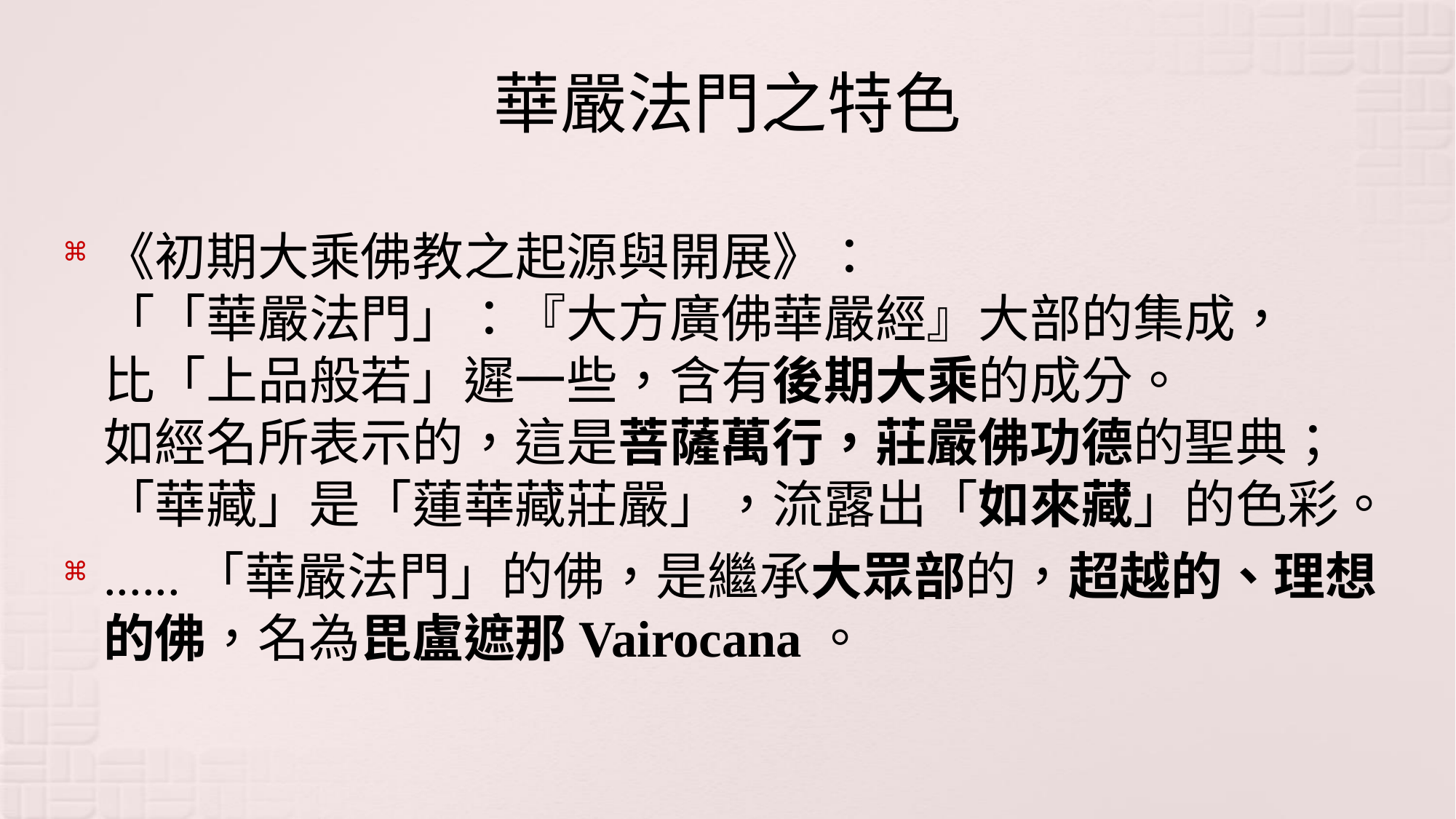

# 華嚴法門之特色

《初期大乘佛教之起源與開展》：
「「華嚴法門」：『大方廣佛華嚴經』大部的集成，
比「上品般若」遲一些，含有後期大乘的成分。
如經名所表示的，這是菩薩萬行，莊嚴佛功德的聖典；
「華藏」是「蓮華藏莊嚴」，流露出「如來藏」的色彩。
......「華嚴法門」的佛，是繼承大眾部的，超越的、理想的佛，名為毘盧遮那Vairocana。